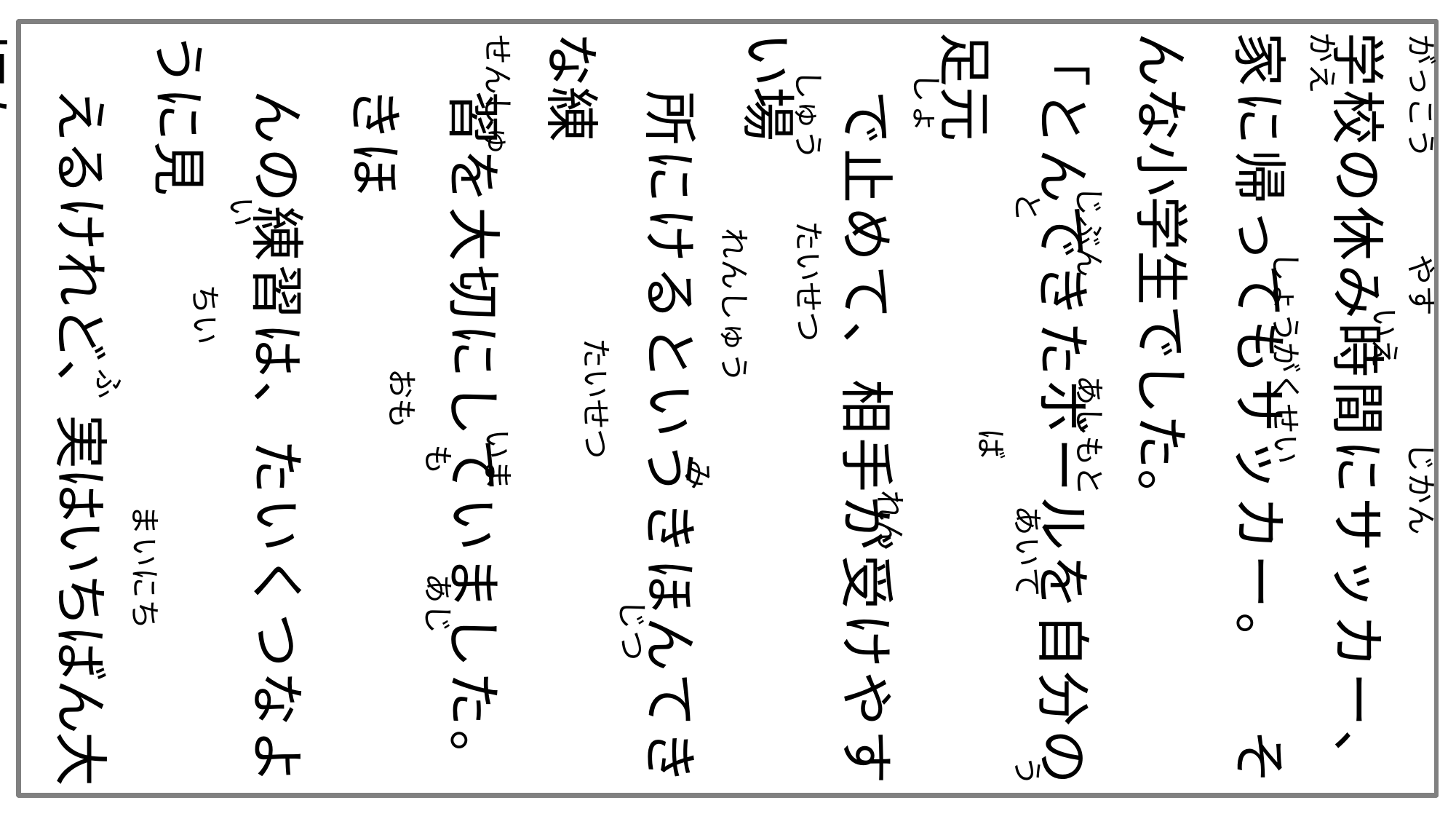

学校の休み時間にサッカー、家に帰ってもサッカー。　そんな小学生でした。
「とんできたボールを自分の足元
　で止めて、相手が受けやすい場
　所にけるというきほんてきな練
　習を大切にしていました。　きほ
　んの練習は、たいくつなように見
　えるけれど、実はいちばん大切な
　んです。　サッカー選手になった今、
　わたしの持ち味は、ボールを思
　うようにあつかえることだとよ
　く言われます。　それも、小さい
　ころから、毎日ボールとふれ合い、

　 しゅう　　たいせつ
かえ　　　　　　　　　　　　　　　　　　　　　　　　　　　　　 しょうがくせい
　　　　　　　　　　　　　　　まいにち　　　　　　　　　　　　　　　　ふ
　　　　　 い　　　　　　　　　　　　　　　　　　　　　　　　　　 ちい

　 　　　　　　　　　　　　 も　　　 あじ　　　　　　　　　　　　　　　　おも
　　　　　　　　　　　　　　　　　　　　　　　　せんしゅ　　　　　　　　　いま
　　　　　　　　　　　　　　　　　　じつ　　　　　　　　　　　　　　たいせつ
　 　　　　　れんしゅう　　　　　　　　　　　　　　　　　　　　　　　　　　　み
　 しょ　　　　　　　　　　　　　　　　　　　　　　　　　　　　　　　　　　　　れん
　　　　　と　　　　　　　　　あいて　　　　　う　　　　　　　　　　　　　ば
　　　　　　　　　　　　　　　　　　　　　　　　　　　　　じぶん　　　 あしもと

がっこう　　　やす　　　　じかん　　　　　　　　　　　　　　　　　いえ